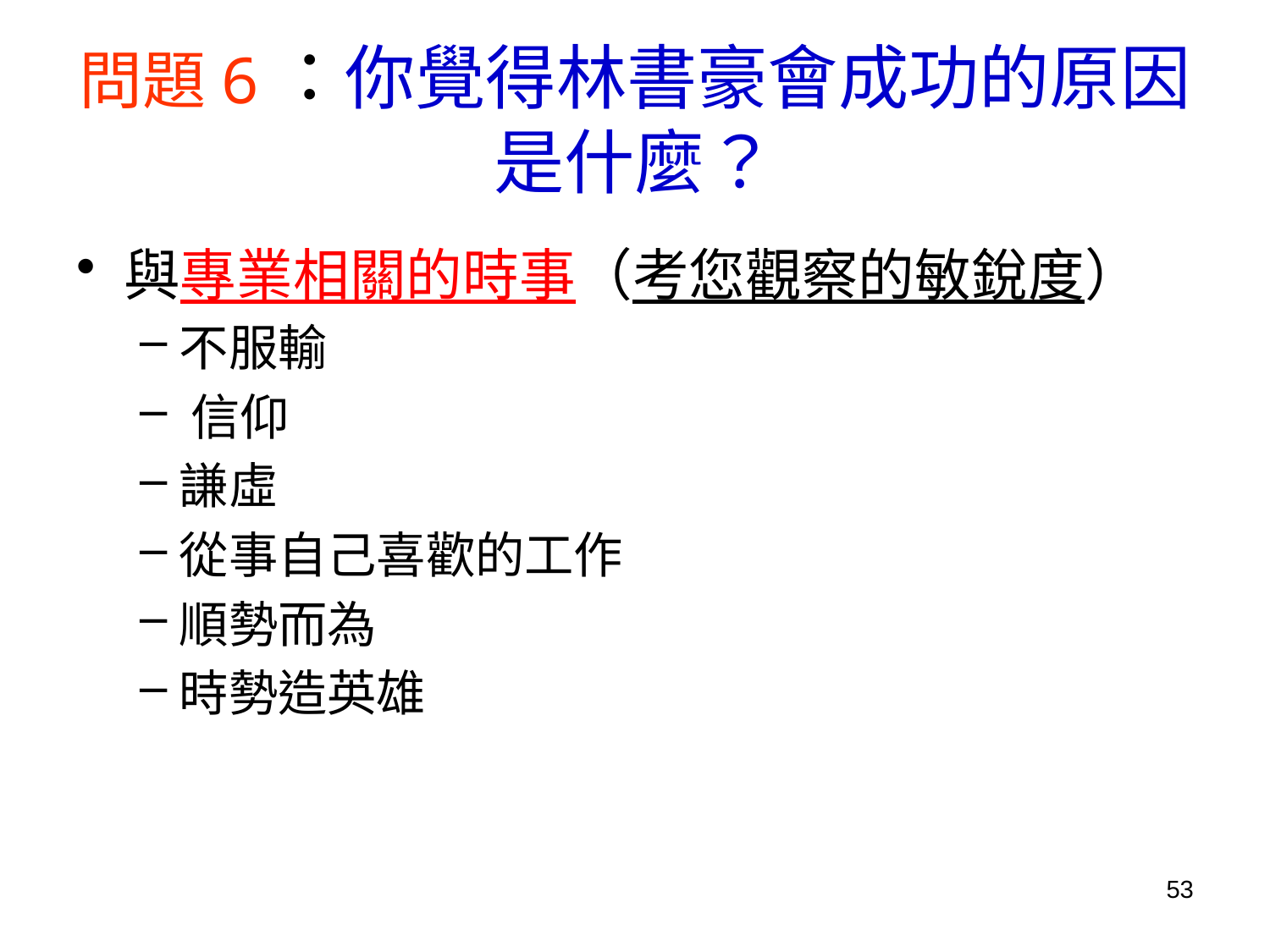

# 問題6：你覺得林書豪會成功的原因是什麼？
與專業相關的時事（考您觀察的敏銳度）
不服輸
‎信仰
謙虛
從事自己喜歡的工作
順勢而為
時勢造英雄
53